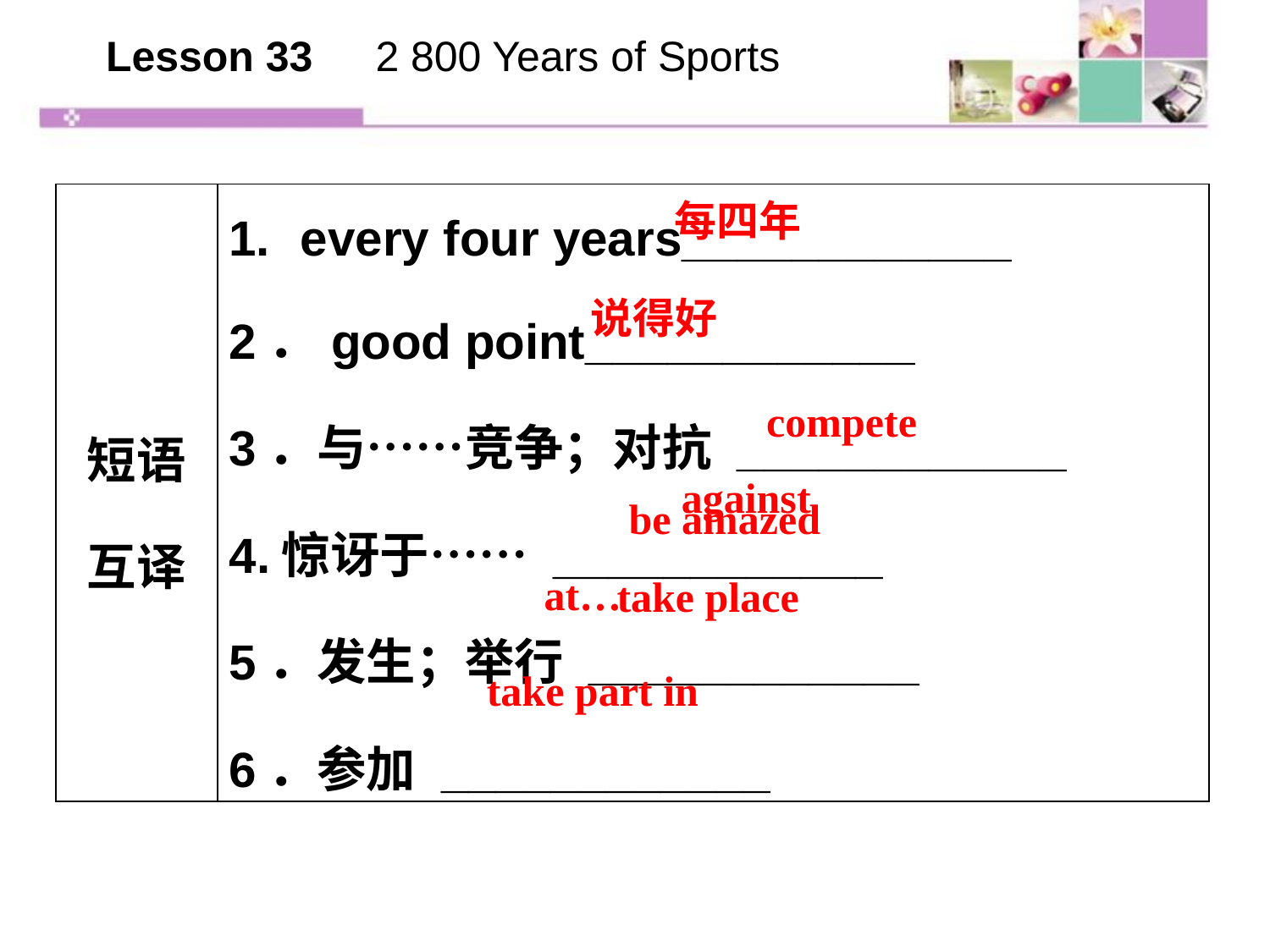

Lesson 33　2 800 Years of Sports
| 短语 互译 | every four years\_\_\_\_\_\_\_\_\_\_\_\_ 2．good point\_\_\_\_\_\_\_\_\_\_\_\_ 3．与……竞争；对抗 \_\_\_\_\_\_\_\_\_\_\_\_ 4.惊讶于…… \_\_\_\_\_\_\_\_\_\_\_\_ 5．发生；举行 \_\_\_\_\_\_\_\_\_\_\_\_ 6．参加 \_\_\_\_\_\_\_\_\_\_\_\_ |
| --- | --- |
每四年
说得好
compete against
be amazed at…
take place
take part in